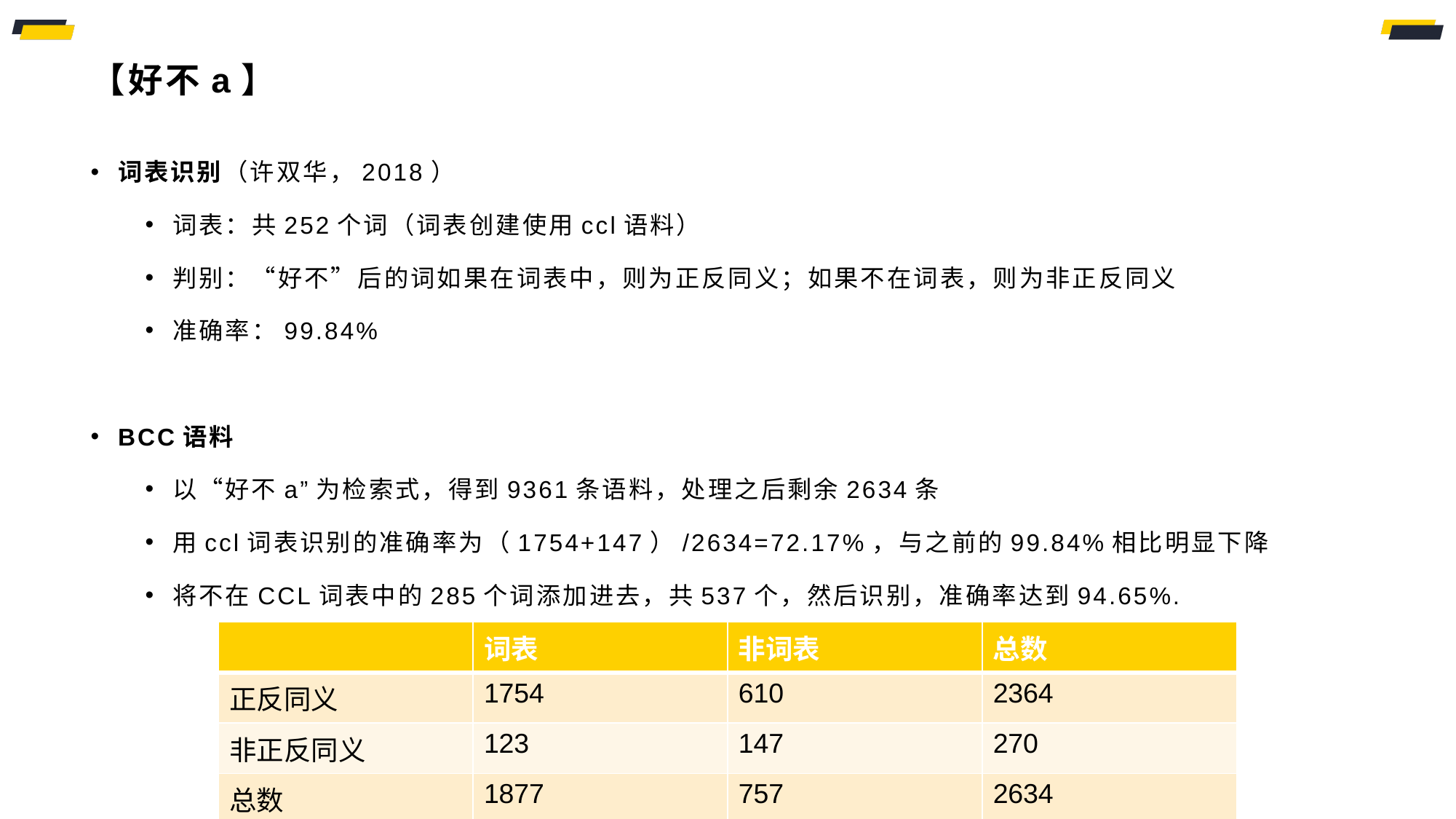

# 【好不a】

词表识别（许双华，2018）
词表：共252个词（词表创建使用ccl语料）
判别：“好不”后的词如果在词表中，则为正反同义；如果不在词表，则为非正反同义
准确率：99.84%

BCC语料
以“好不a”为检索式，得到9361条语料，处理之后剩余2634条
用ccl词表识别的准确率为（1754+147）/2634=72.17%，与之前的99.84%相比明显下降
将不在CCL词表中的285个词添加进去，共537个，然后识别，准确率达到94.65%.

|  | 词表 | 非词表 | 总数 |
| --- | --- | --- | --- |
| 正反同义 | 1754 | 610 | 2364 |
| 非正反同义 | 123 | 147 | 270 |
| 总数 | 1877 | 757 | 2634 |